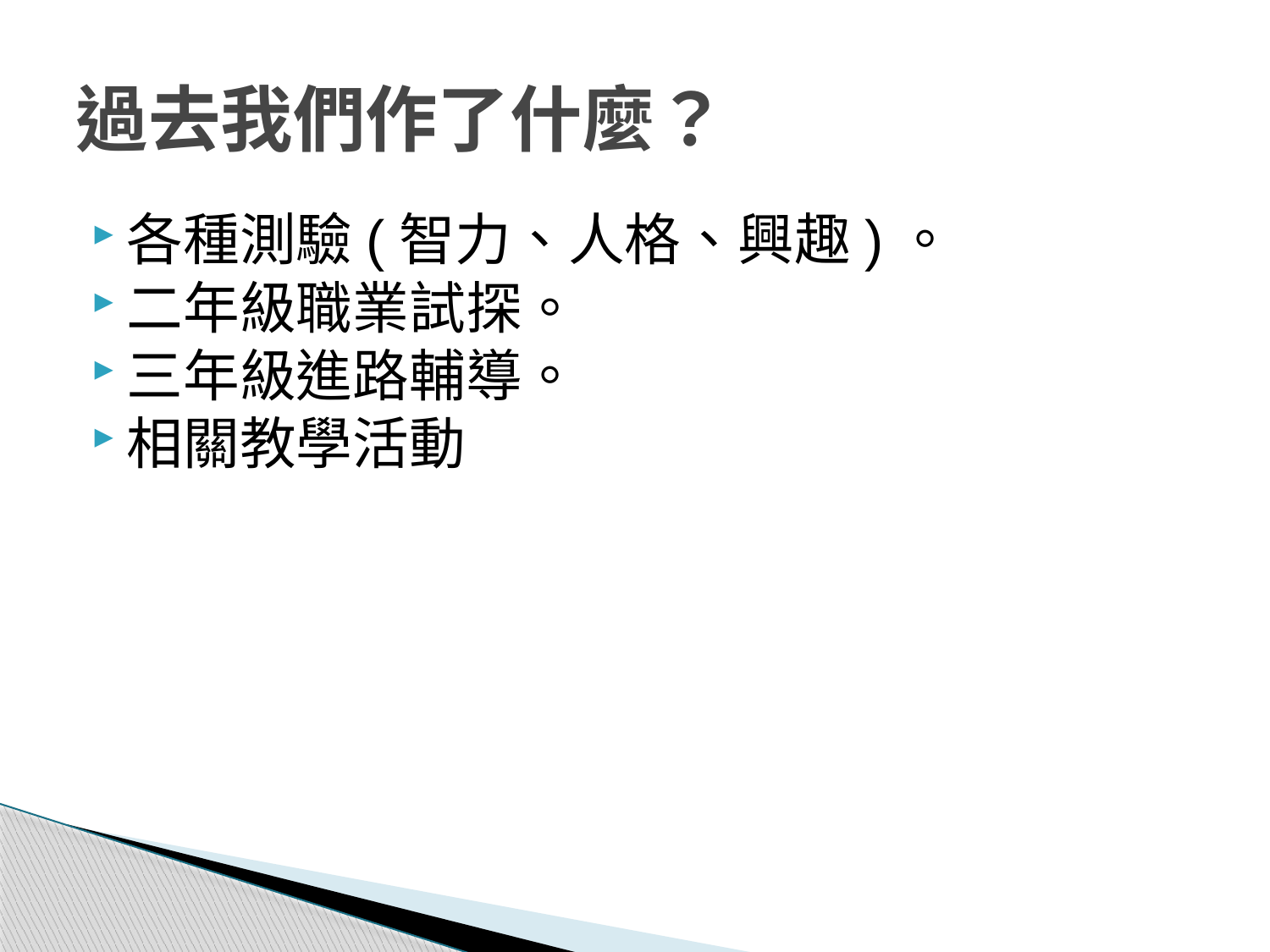

# 過去我們作了什麼？
各種測驗(智力、人格、興趣)。
二年級職業試探。
三年級進路輔導。
相關教學活動